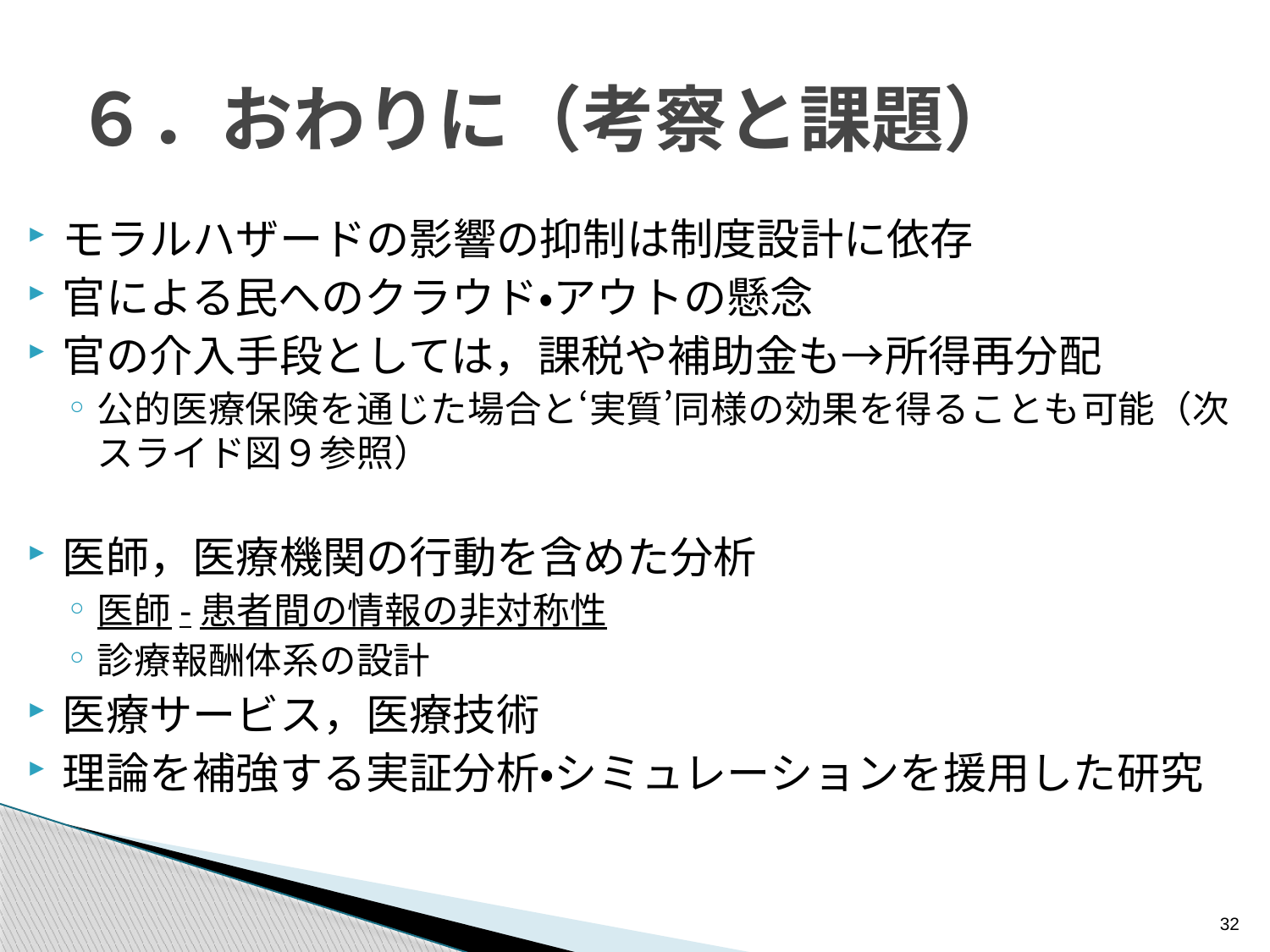

# ６．おわりに（考察と課題）
モラルハザードの影響の抑制は制度設計に依存
官による民へのクラウド・アウトの懸念
官の介入手段としては，課税や補助金も→所得再分配
公的医療保険を通じた場合と‘実質’同様の効果を得ることも可能（次スライド図９参照）

医師，医療機関の行動を含めた分析
医師-患者間の情報の非対称性
診療報酬体系の設計
医療サービス，医療技術
理論を補強する実証分析・シミュレーションを援用した研究

32